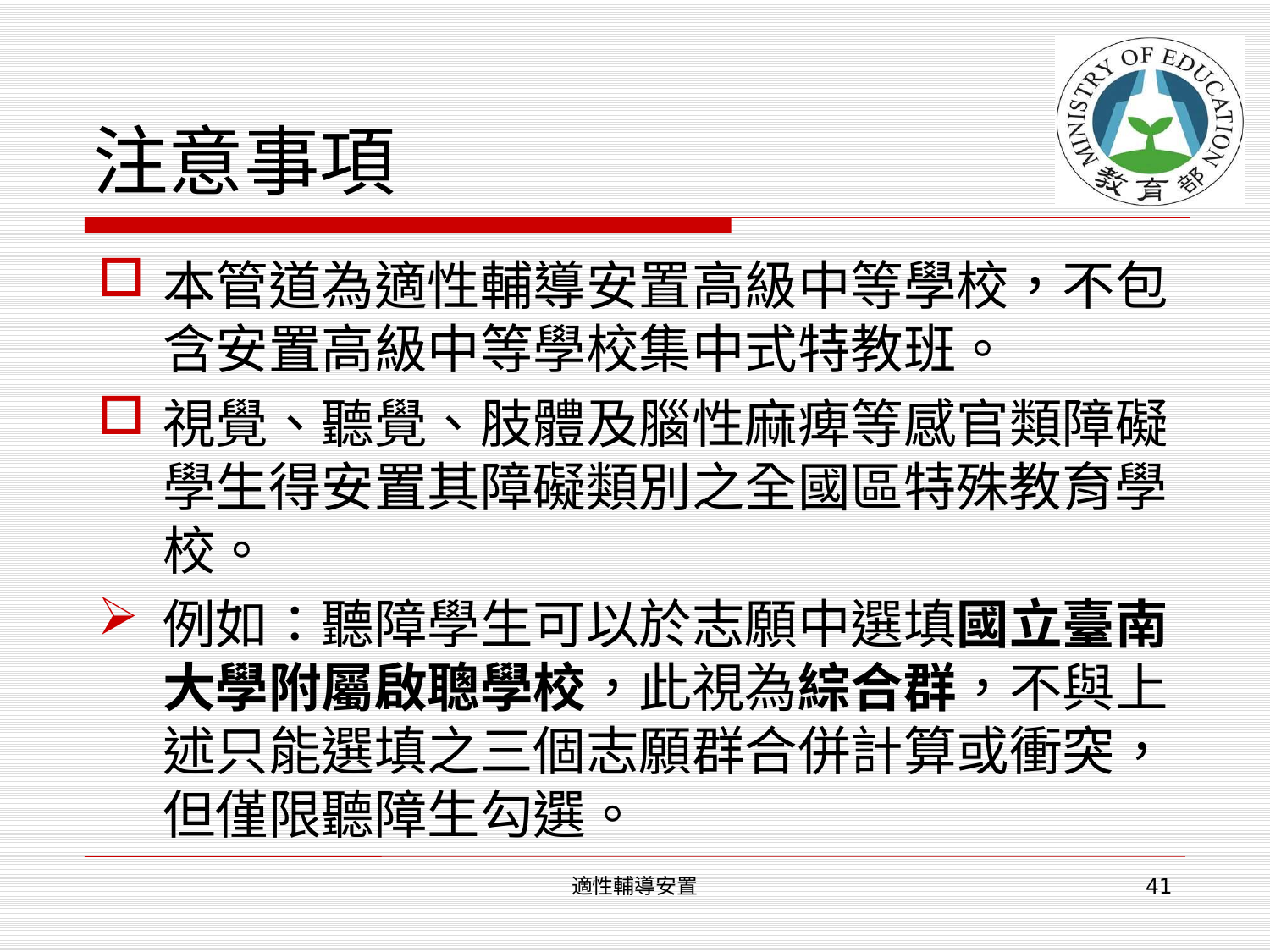

注意事項
本管道為適性輔導安置高級中等學校，不包含安置高級中等學校集中式特教班。
視覺、聽覺、肢體及腦性麻痺等感官類障礙學生得安置其障礙類別之全國區特殊教育學校。
例如：聽障學生可以於志願中選填國立臺南大學附屬啟聰學校，此視為綜合群，不與上述只能選填之三個志願群合併計算或衝突，但僅限聽障生勾選。
適性輔導安置
41